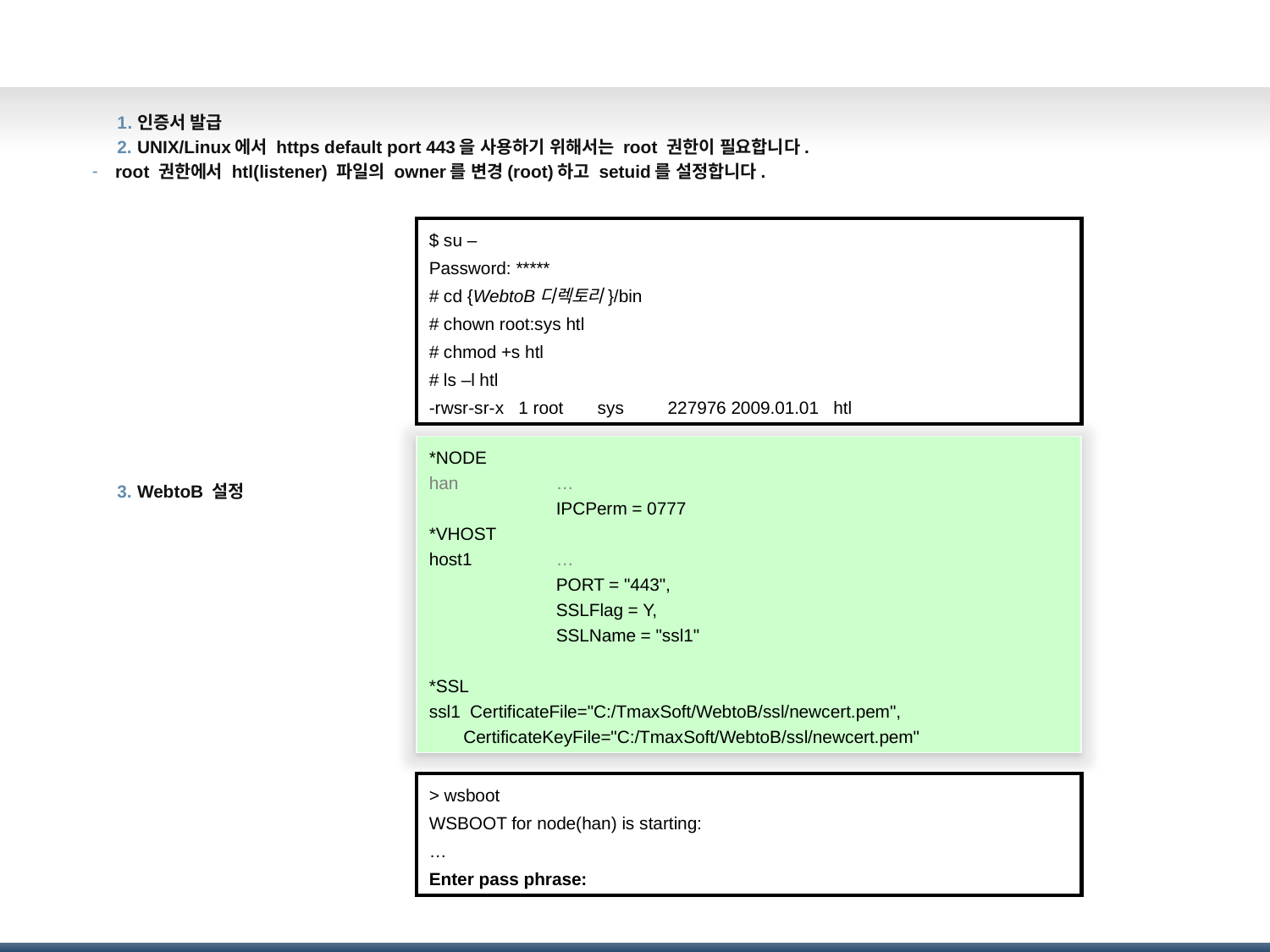

# SSL 보안
인증서 발급
UNIX/Linux에서 https default port 443을 사용하기 위해서는 root 권한이 필요합니다.
root 권한에서 htl(listener) 파일의 owner를 변경(root)하고 setuid를 설정합니다.

WebtoB 설정

WebtoB start
$ su –
Password: *****
# cd {WebtoB디렉토리}/bin
# chown root:sys htl
# chmod +s htl
# ls –l htl
-rwsr-sr-x   1 root       sys         227976 2009.01.01   htl
*NODE
han	…
	IPCPerm = 0777
*VHOST
host1	…
	PORT = "443",
	SSLFlag = Y,
	SSLName = "ssl1"

*SSL
ssl1  CertificateFile="C:/TmaxSoft/WebtoB/ssl/newcert.pem",
       CertificateKeyFile="C:/TmaxSoft/WebtoB/ssl/newcert.pem"
> wsboot
WSBOOT for node(han) is starting:
…
Enter pass phrase: